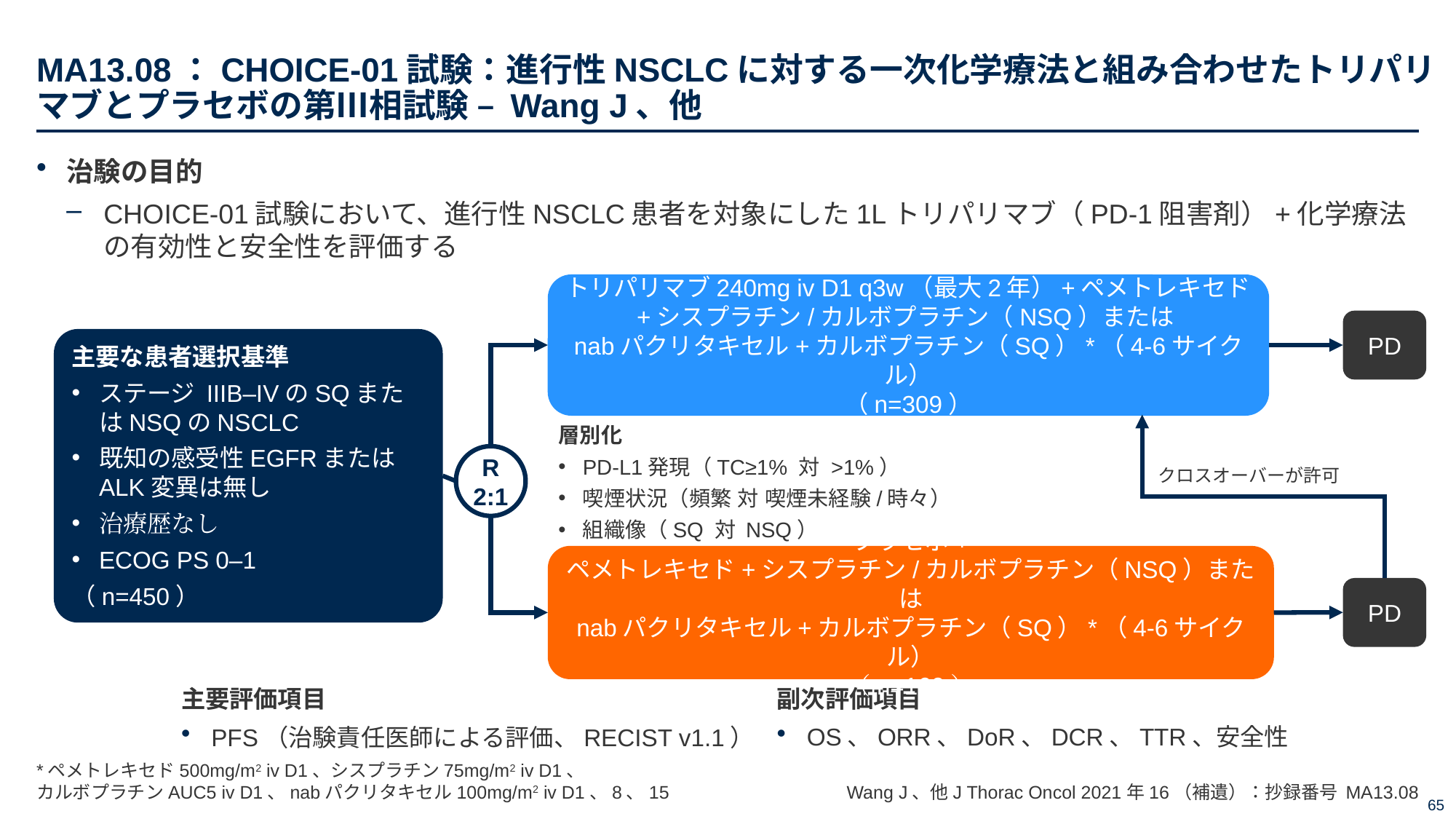

# MA13.08：CHOICE-01試験：進行性NSCLCに対する一次化学療法と組み合わせたトリパリマブとプラセボの第Ⅲ相試験 – Wang J、他
治験の目的
CHOICE-01試験において、進行性NSCLC患者を対象にした1Lトリパリマブ（PD-1阻害剤）+化学療法の有効性と安全性を評価する
トリパリマブ240mg iv D1 q3w（最大2年）+ペメトレキセド+シスプラチン/カルボプラチン（NSQ）または
nabパクリタキセル+カルボプラチン（SQ）*（4-6サイクル）
（n=309）
PD
主要な患者選択基準
ステージ IIIB–IVのSQまたはNSQのNSCLC
既知の感受性EGFRまたはALK変異は無し
治療歴なし
ECOG PS 0–1
（n=450）
層別化
PD-L1発現（TC≥1% 対 >1%）
喫煙状況（頻繁 対 喫煙未経験/時々）
組織像（SQ 対 NSQ）
R
2:1
クロスオーバーが許可
プラセボ+
ペメトレキセド+シスプラチン/カルボプラチン（NSQ）または
nabパクリタキセル+カルボプラチン（SQ）*（4-6サイクル）
（n=160）
PD
主要評価項目
PFS（治験責任医師による評価、RECIST v1.1）
副次評価項目
OS、ORR、DoR、DCR、TTR、安全性
*ペメトレキセド500mg/m2 iv D1、シスプラチン75mg/m2 iv D1、
カルボプラチンAUC5 iv D1、nabパクリタキセル100mg/m2 iv D1、8、15
Wang J、他J Thorac Oncol 2021年16（補遺）：抄録番号 MA13.08